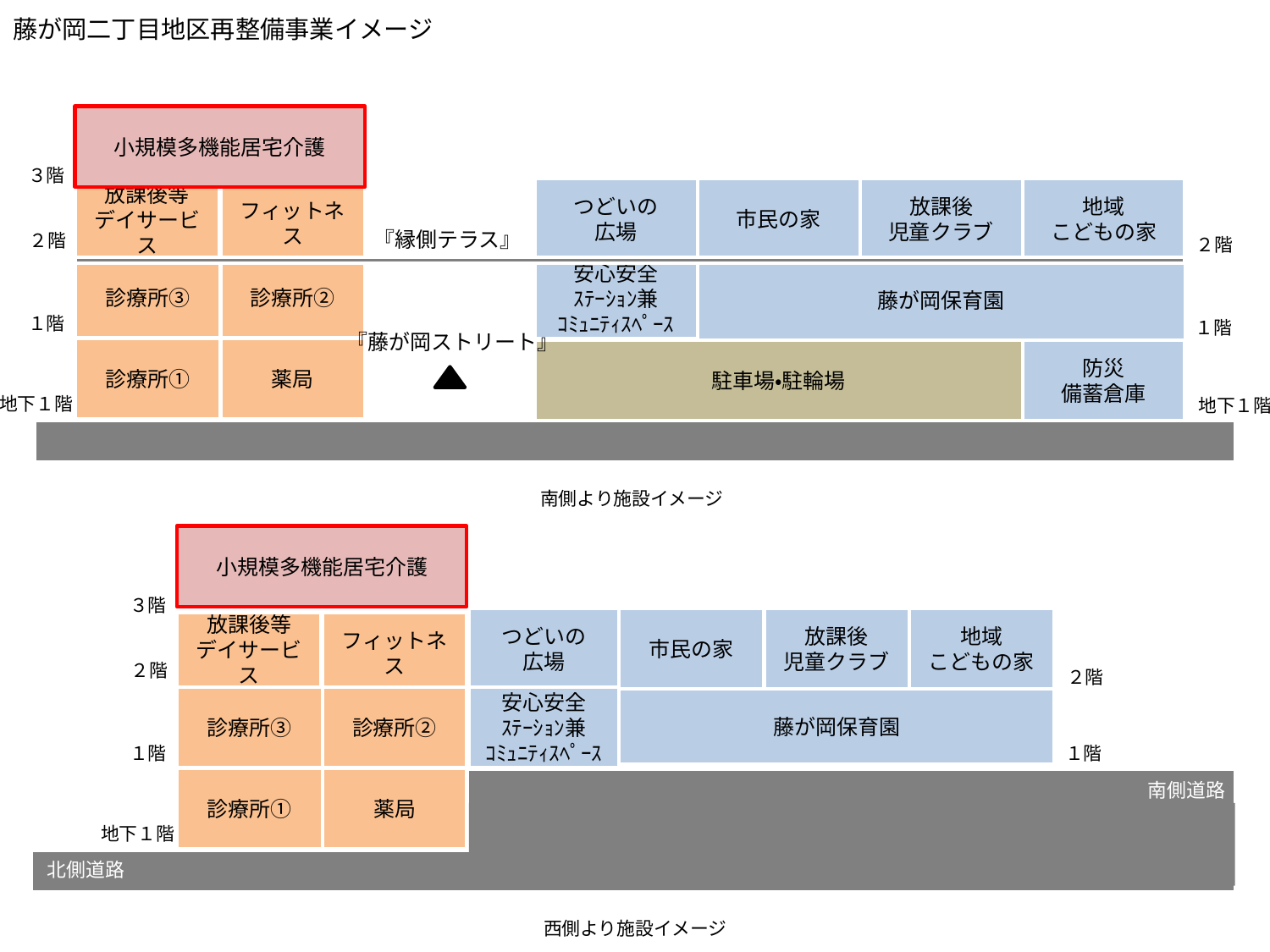

# 藤が岡二丁目地区再整備事業イメージ
小規模多機能居宅介護
放課後等
デイサービス
フィットネス
診療所③
診療所②
診療所①
薬局
３階
つどいの
広場
市民の家
放課後
児童クラブ
地域
こどもの家
藤が岡保育園
駐車場・駐輪場
防災
備蓄倉庫
安心安全
ｽﾃｰｼｮﾝ兼
ｺﾐｭﾆﾃｨｽﾍﾟｰｽ
『縁側テラス』
２階
２階

１階
１階
『藤が岡ストリート』

地下１階
地下１階

南側より施設イメージ
小規模多機能居宅介護
放課後等
デイサービス
フィットネス
診療所③
診療所②
診療所①
薬局
３階
つどいの
広場
市民の家
放課後
児童クラブ
地域
こどもの家
藤が岡保育園
２階
２階
安心安全
ｽﾃｰｼｮﾝ兼
ｺﾐｭﾆﾃｨｽﾍﾟｰｽ
１階
１階
地下１階

南側道路

北側道路
西側より施設イメージ